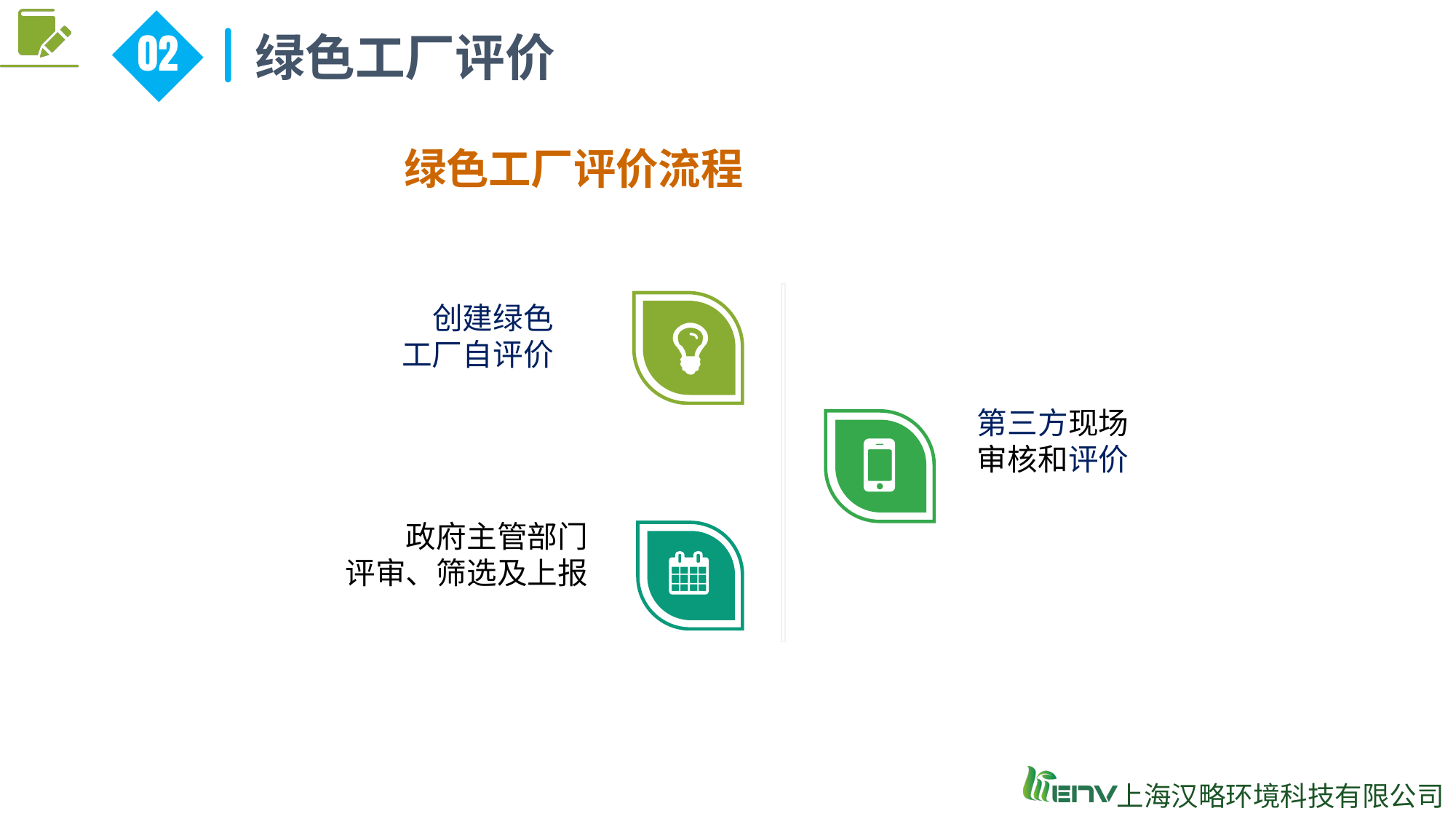

绿色工厂评价

02
绿色工厂评价流程

创建绿色
工厂自评价

第三方现场
审核和评价

政府主管部门
评审、筛选及上报